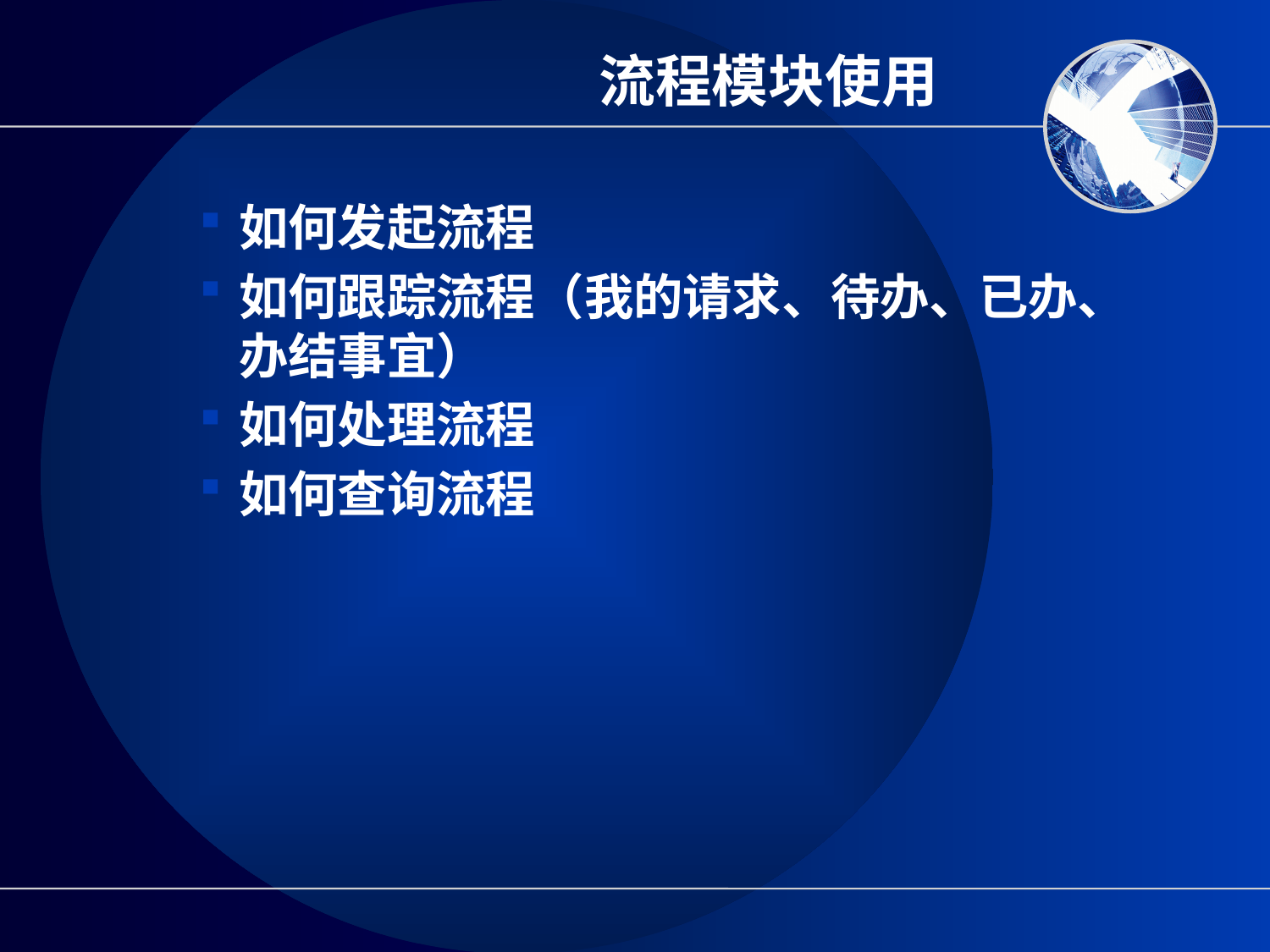

流程模块使用
如何发起流程
如何跟踪流程（我的请求、待办、已办、办结事宜）
如何处理流程
如何查询流程